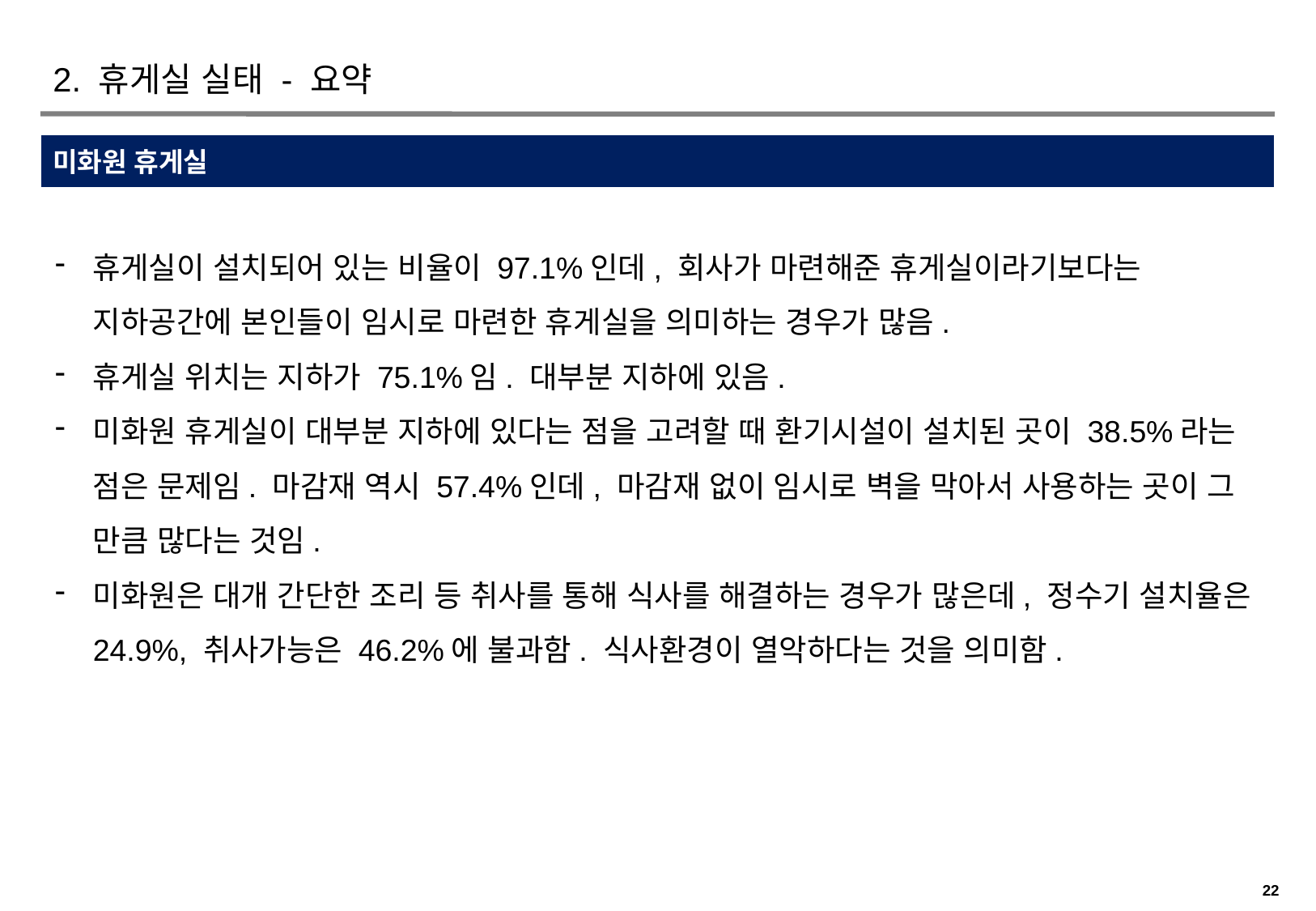

# 2. 휴게실 실태 - 요약
미화원 휴게실

휴게실이 설치되어 있는 비율이 97.1%인데, 회사가 마련해준 휴게실이라기보다는 지하공간에 본인들이 임시로 마련한 휴게실을 의미하는 경우가 많음.
휴게실 위치는 지하가 75.1%임. 대부분 지하에 있음.
미화원 휴게실이 대부분 지하에 있다는 점을 고려할 때 환기시설이 설치된 곳이 38.5%라는 점은 문제임. 마감재 역시 57.4%인데, 마감재 없이 임시로 벽을 막아서 사용하는 곳이 그 만큼 많다는 것임.
미화원은 대개 간단한 조리 등 취사를 통해 식사를 해결하는 경우가 많은데, 정수기 설치율은 24.9%, 취사가능은 46.2%에 불과함. 식사환경이 열악하다는 것을 의미함.